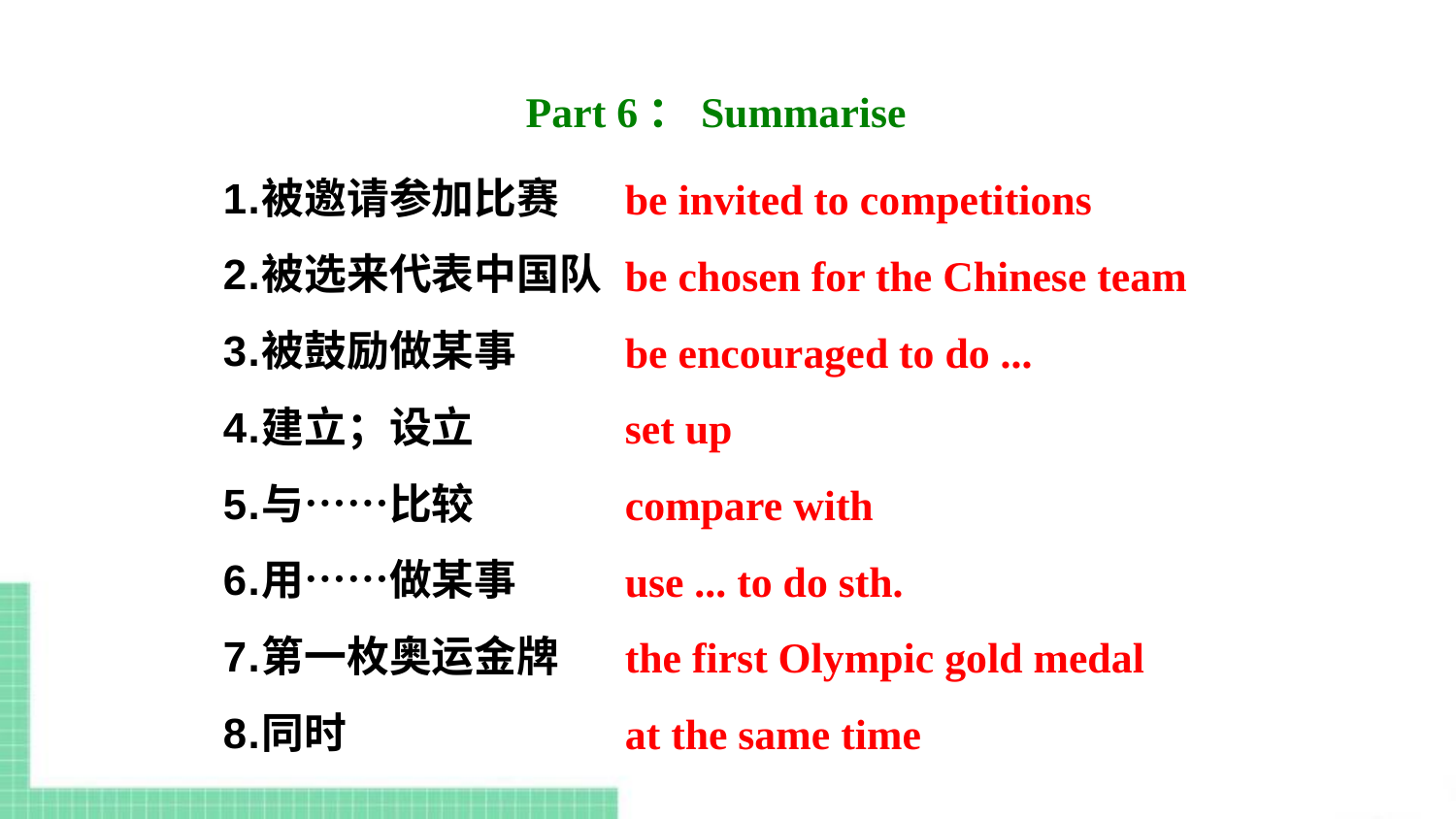

Part 6：Summarise
被邀请参加比赛
被选来代表中国队
被鼓励做某事
建立；设立
与……比较
用……做某事
第一枚奥运金牌
同时
be invited to competitions
be chosen for the Chinese team
be encouraged to do ...
set up
compare with
use ... to do sth.
the first Olympic gold medal
at the same time